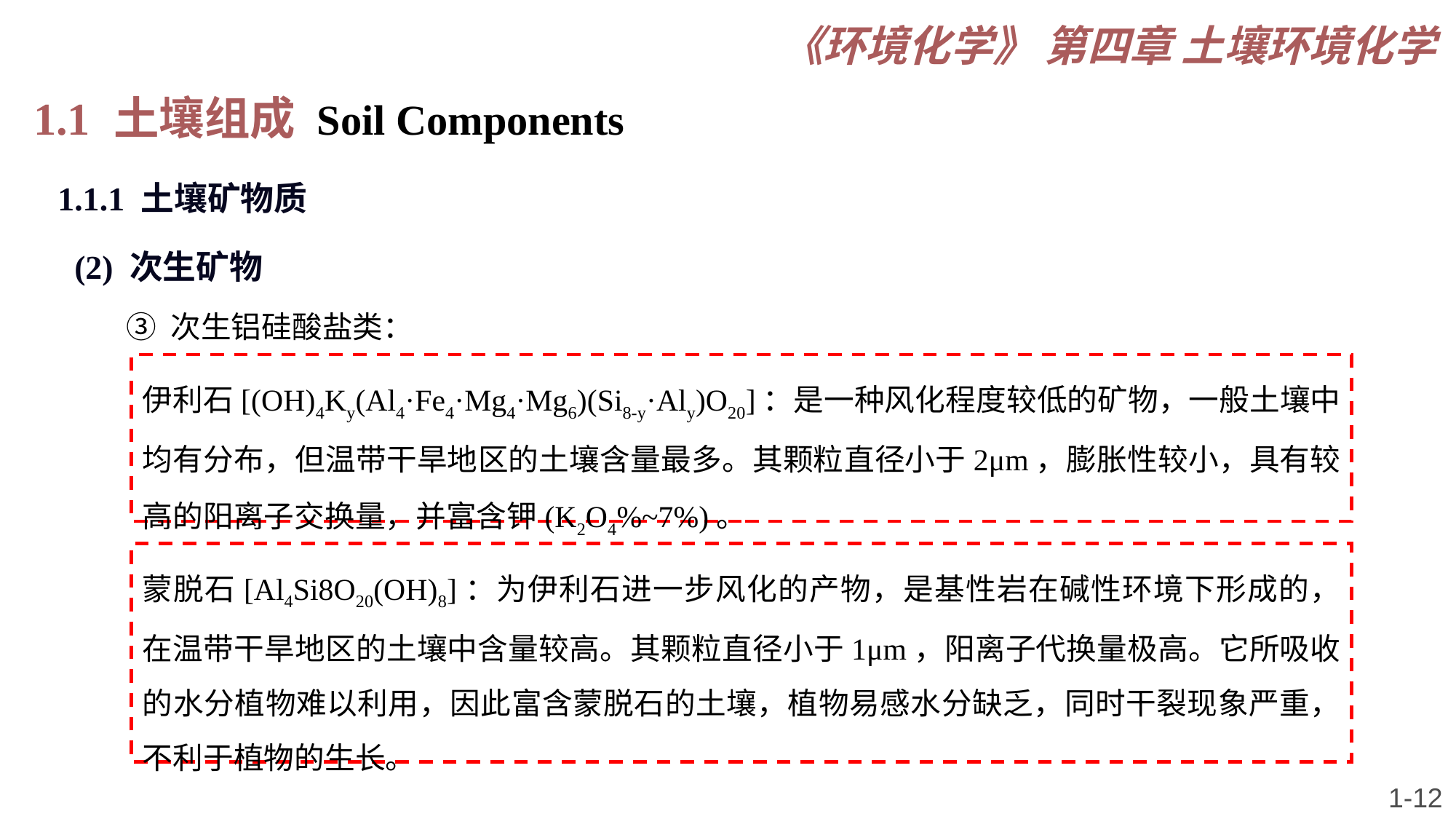

《环境化学》 第四章 土壤环境化学
1.1 土壤组成 Soil Components
1.1.1 土壤矿物质
(2) 次生矿物

③ 次生铝硅酸盐类：
伊利石[(OH)4Ky(Al4·Fe4·Mg4·Mg6)(Si8-y·Aly)O20]：是一种风化程度较低的矿物，一般土壤中均有分布，但温带干旱地区的土壤含量最多。其颗粒直径小于2μm，膨胀性较小，具有较高的阳离子交换量，并富含钾(K2O4%~7%)。
蒙脱石[Al4Si8O20(OH)8]：为伊利石进一步风化的产物，是基性岩在碱性环境下形成的，在温带干旱地区的土壤中含量较高。其颗粒直径小于1μm，阳离子代换量极高。它所吸收的水分植物难以利用，因此富含蒙脱石的土壤，植物易感水分缺乏，同时干裂现象严重，不利于植物的生长。
1-12